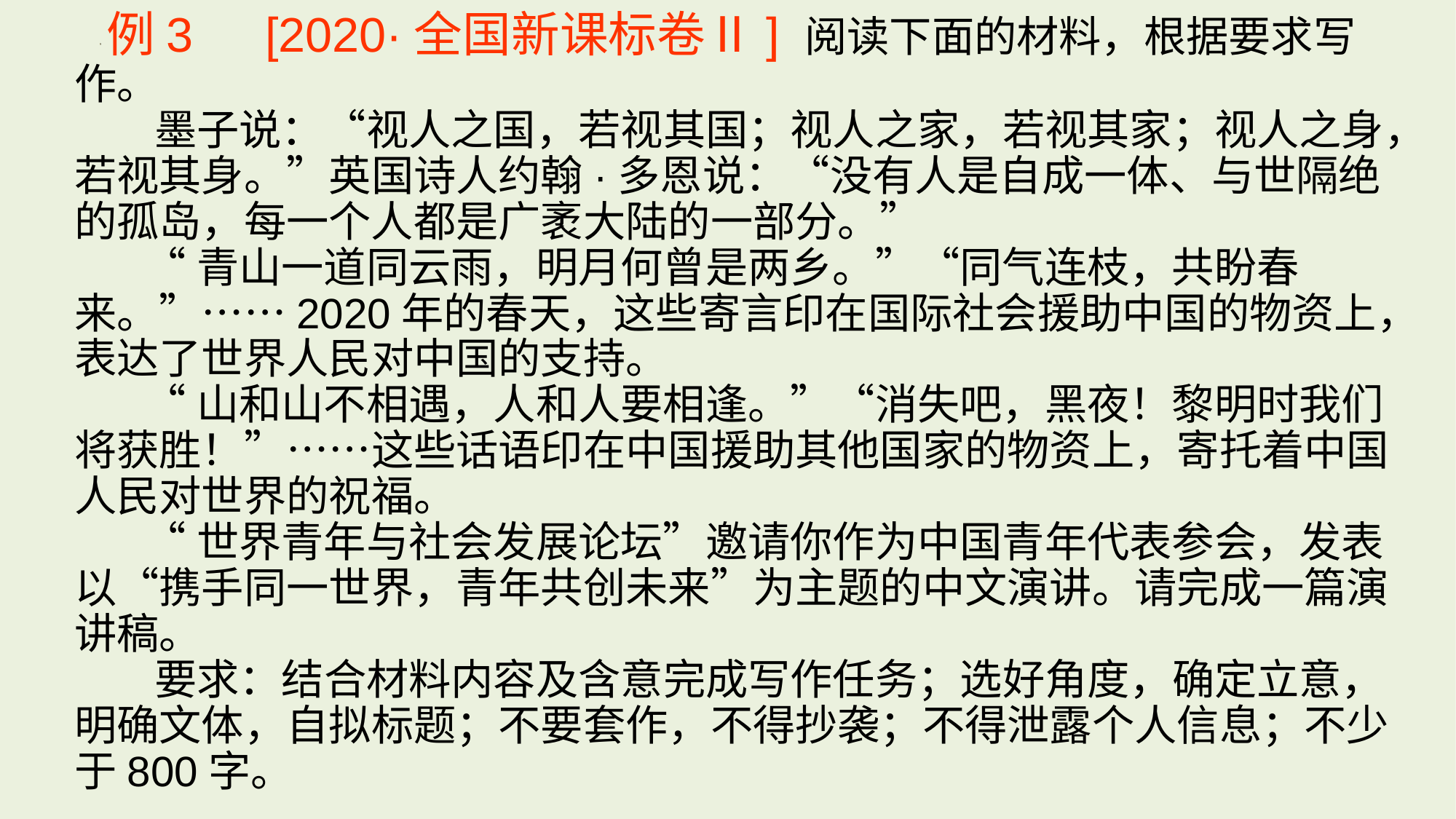

例3　[2020·全国新课标卷Ⅱ] 阅读下面的材料，根据要求写作。
    墨子说：“视人之国，若视其国；视人之家，若视其家；视人之身，若视其身。”英国诗人约翰·多恩说：“没有人是自成一体、与世隔绝的孤岛，每一个人都是广袤大陆的一部分。”
    “青山一道同云雨，明月何曾是两乡。”“同气连枝，共盼春来。”……2020年的春天，这些寄言印在国际社会援助中国的物资上，表达了世界人民对中国的支持。
    “山和山不相遇，人和人要相逢。”“消失吧，黑夜！黎明时我们将获胜！”……这些话语印在中国援助其他国家的物资上，寄托着中国人民对世界的祝福。
    “世界青年与社会发展论坛”邀请你作为中国青年代表参会，发表以“携手同一世界，青年共创未来”为主题的中文演讲。请完成一篇演讲稿。
    要求：结合材料内容及含意完成写作任务；选好角度，确定立意，明确文体，自拟标题；不要套作，不得抄袭；不得泄露个人信息；不少于800字。